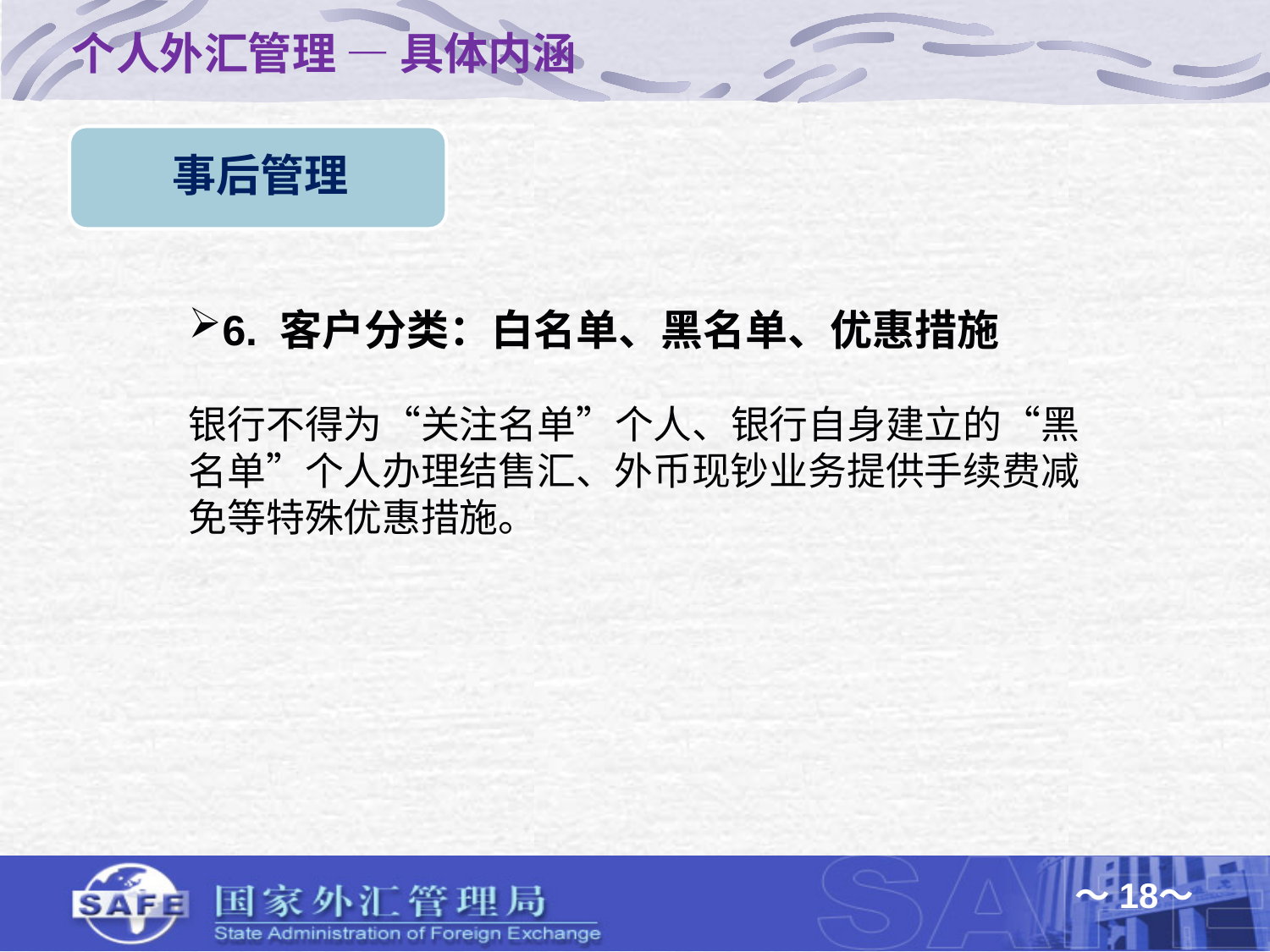

个人外汇管理 — 具体内涵
事后管理

6. 客户分类：白名单、黑名单、优惠措施

银行不得为“关注名单”个人、银行自身建立的“黑名单”个人办理结售汇、外币现钞业务提供手续费减免等特殊优惠措施。

～18～